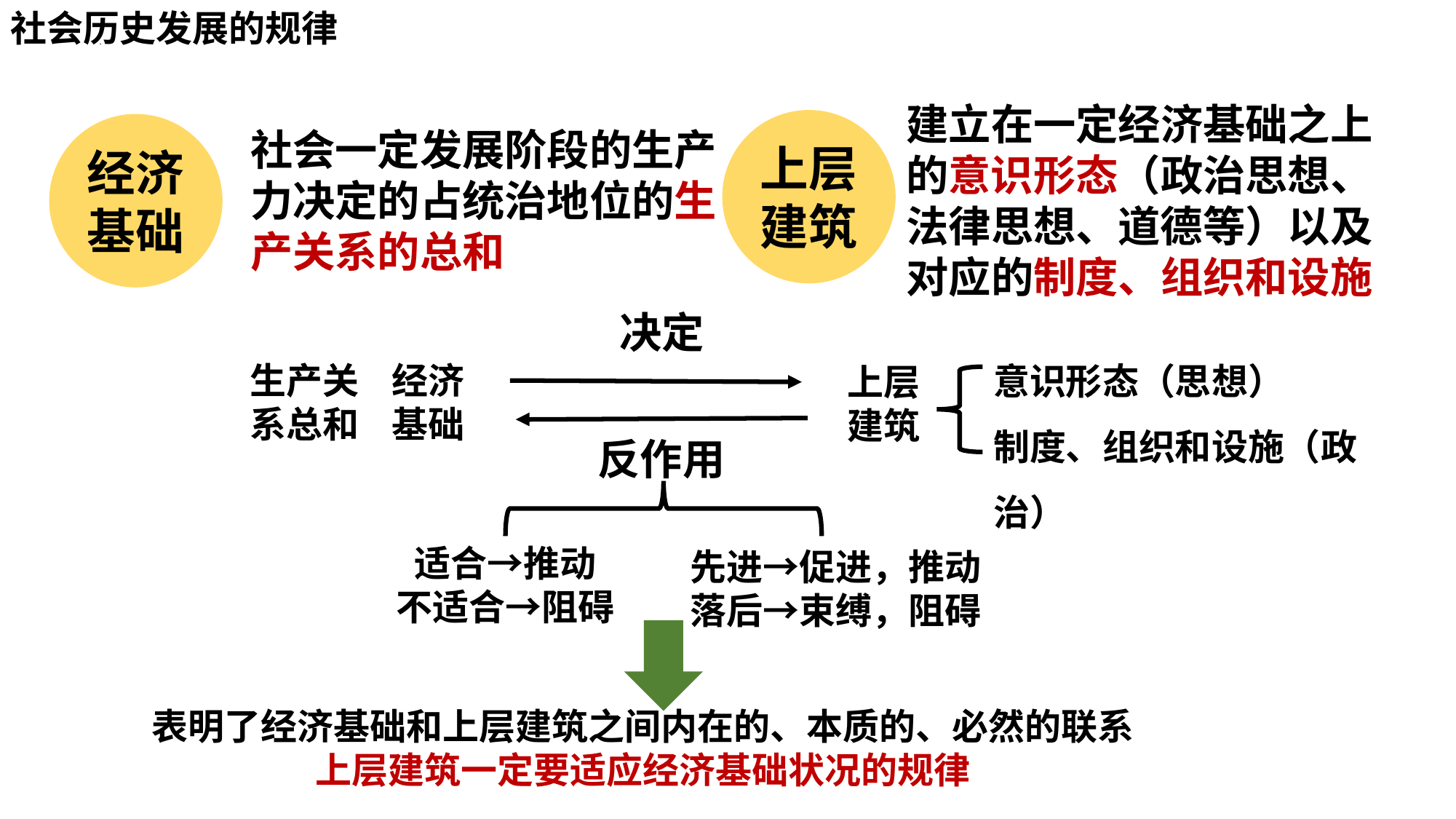

社会历史发展的规律
建立在一定经济基础之上的意识形态（政治思想、法律思想、道德等）以及对应的制度、组织和设施
上层建筑
经济基础
社会一定发展阶段的生产力决定的占统治地位的生产关系的总和
决定
意识形态（思想）
制度、组织和设施（政治）

生产关系总和
经济基础
上层建筑

反作用
适合→推动
不适合→阻碍
先进→促进，推动
落后→束缚，阻碍

表明了经济基础和上层建筑之间内在的、本质的、必然的联系
上层建筑一定要适应经济基础状况的规律